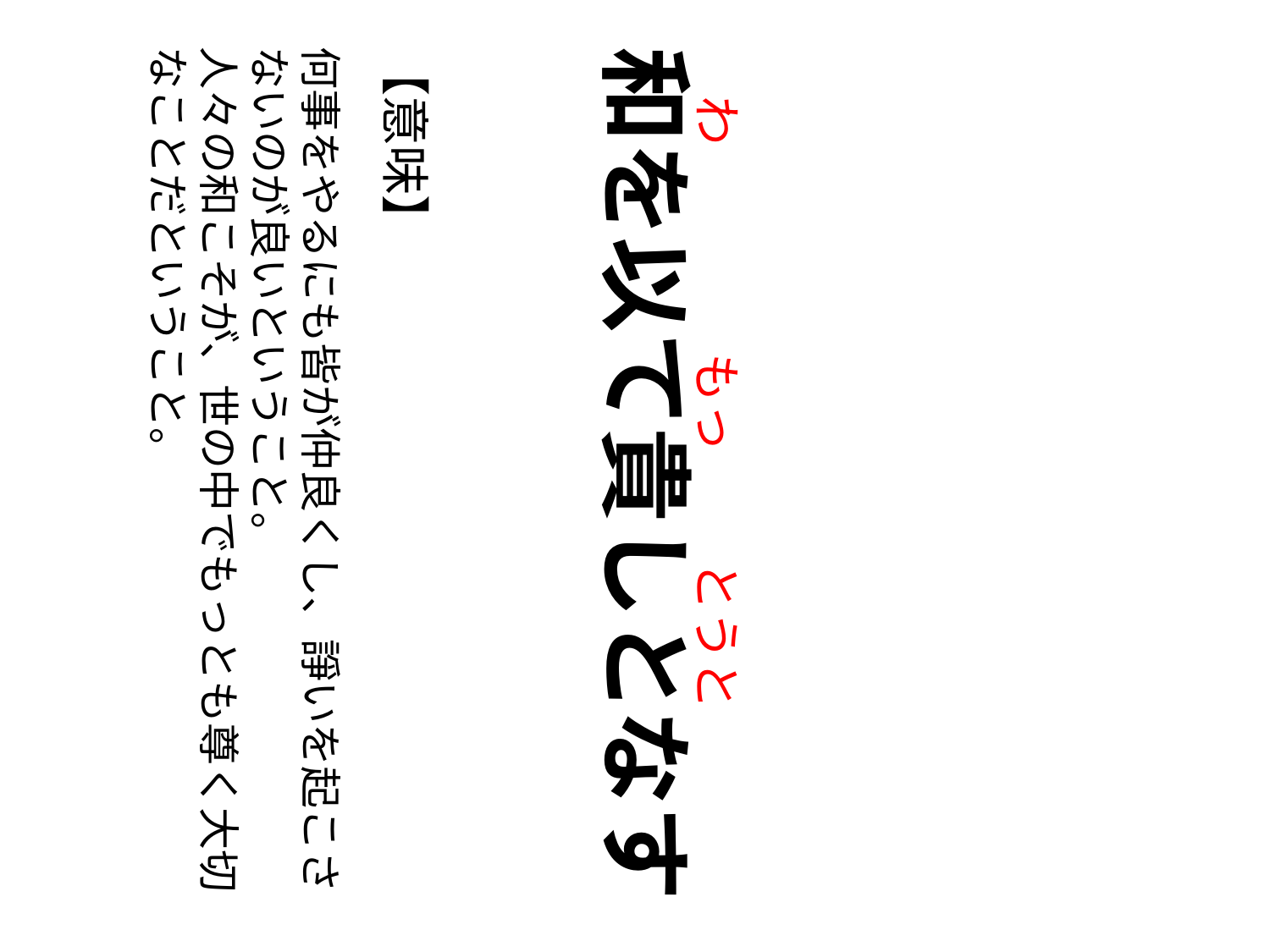

【意味】

何事をやるにも皆が仲良くし、諍いを起こさないのが良いということ。
人々の和こそが、世の中でもっとも尊く大切なことだということ。
　わ　　　　 もっ　　 とうと
和を以て貴しとなす